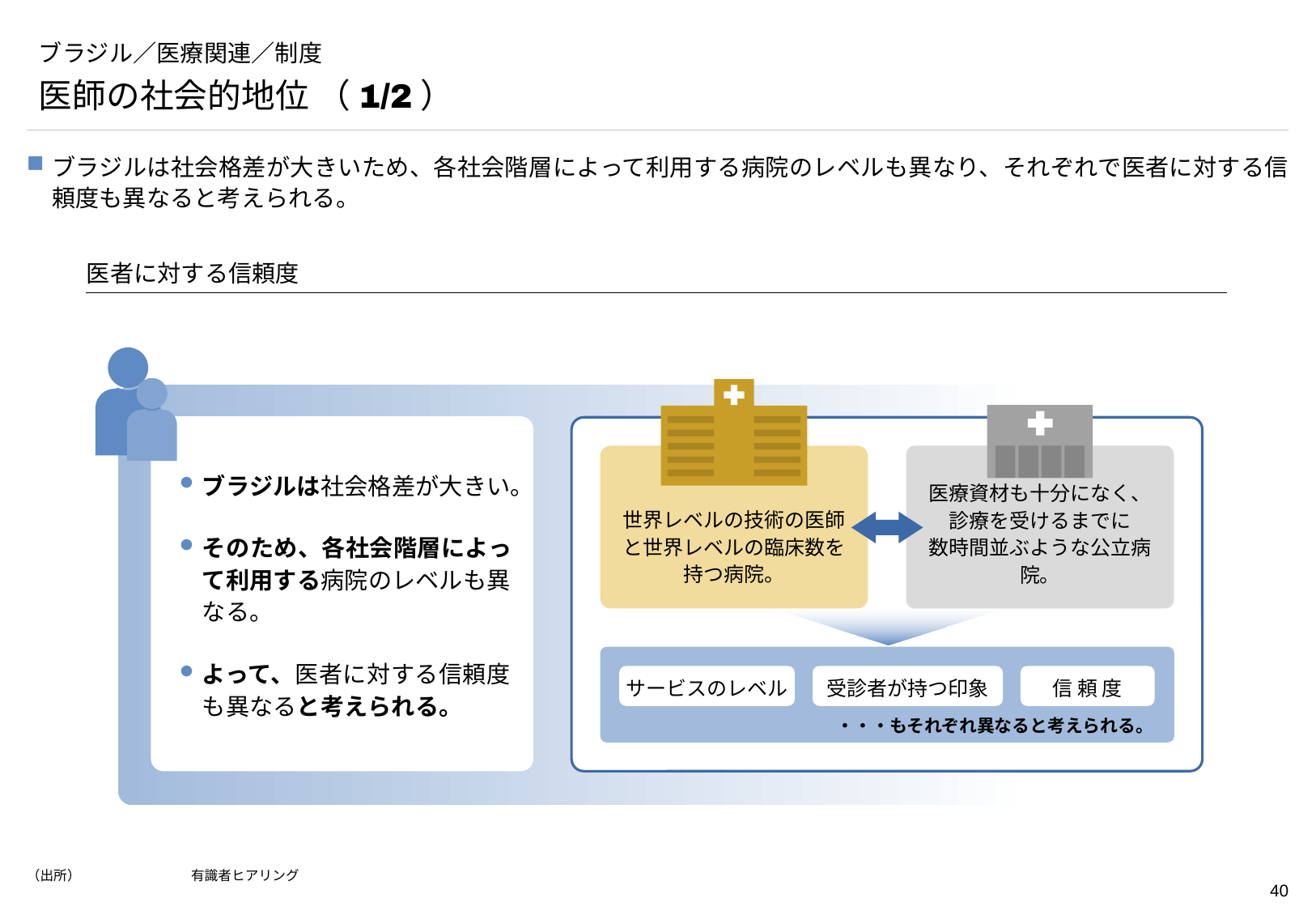

# ブラジル／医療関連／制度
医師の社会的地位 （1/2）

ブラジルは社会格差が大きいため、各社会階層によって利用する病院のレベルも異なり、それぞれで医者に対する信頼度も異なると考えられる。
医者に対する信頼度

ブラジルは社会格差が大きい。
そのため、各社会階層によって利用する病院のレベルも異なる。
よって、医者に対する信頼度も異なると考えられる。

世界レベルの技術の医師と世界レベルの臨床数を持つ病院。
医療資材も十分になく、
診療を受けるまでに
数時間並ぶような公立病院。

・・・もそれぞれ異なると考えられる。
サービスのレベル
受診者が持つ印象
信 頼 度
（出所）	有識者ヒアリング